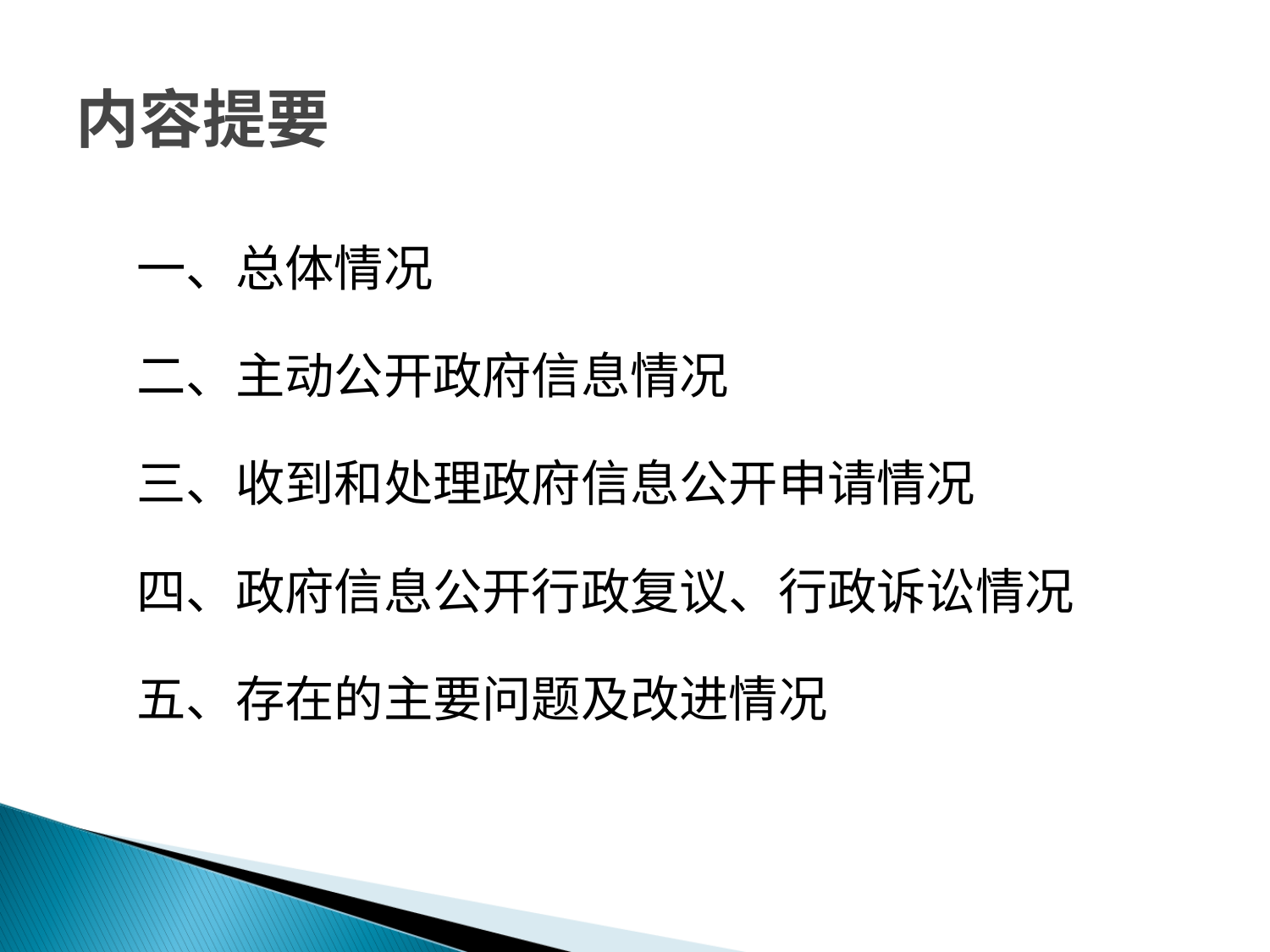

# 内容提要
一、总体情况
二、主动公开政府信息情况
三、收到和处理政府信息公开申请情况
四、政府信息公开行政复议、行政诉讼情况
五、存在的主要问题及改进情况